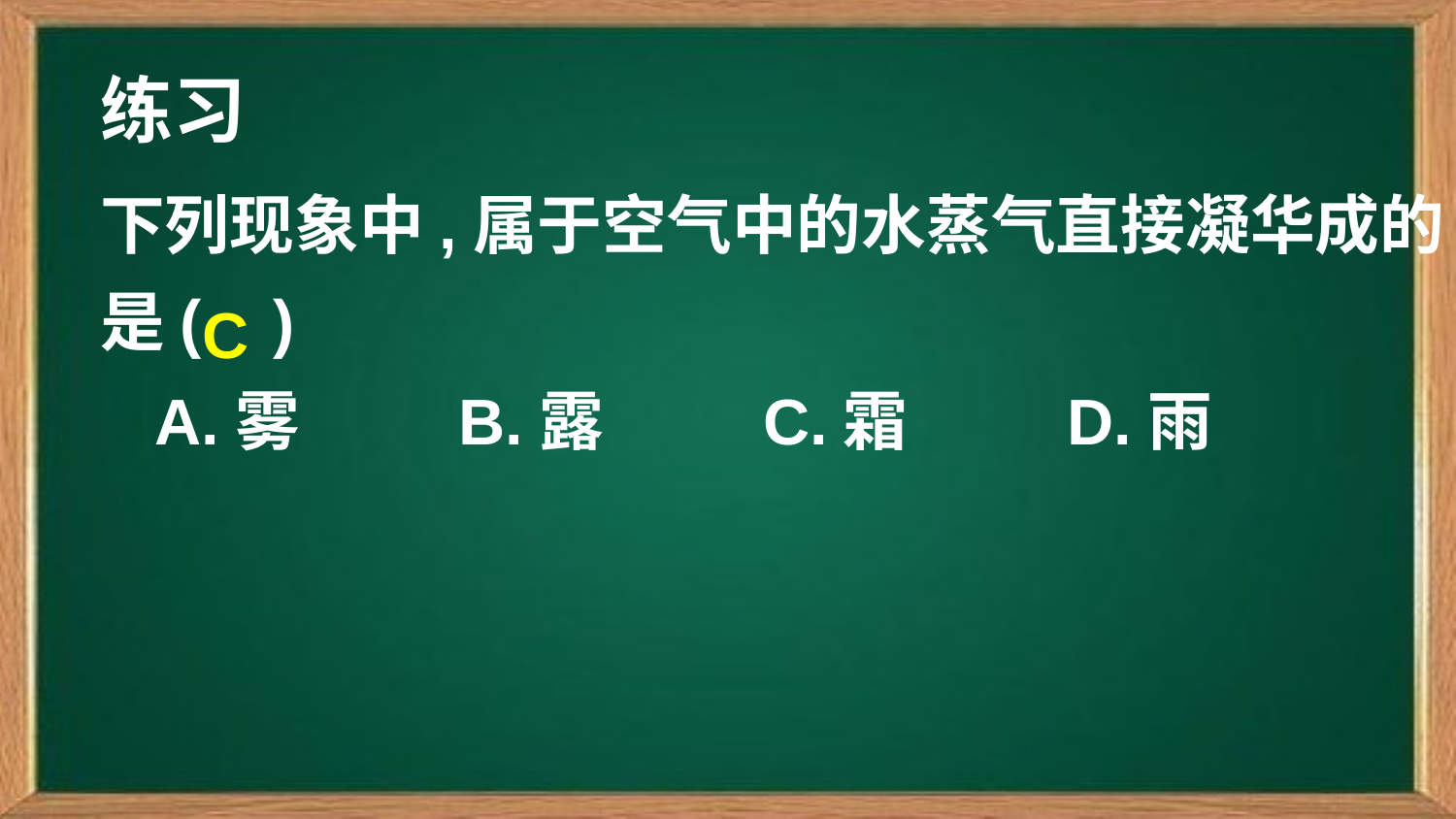

练习
下列现象中,属于空气中的水蒸气直接凝华成的是(    )
C
A.雾        B.露        C.霜        D.雨